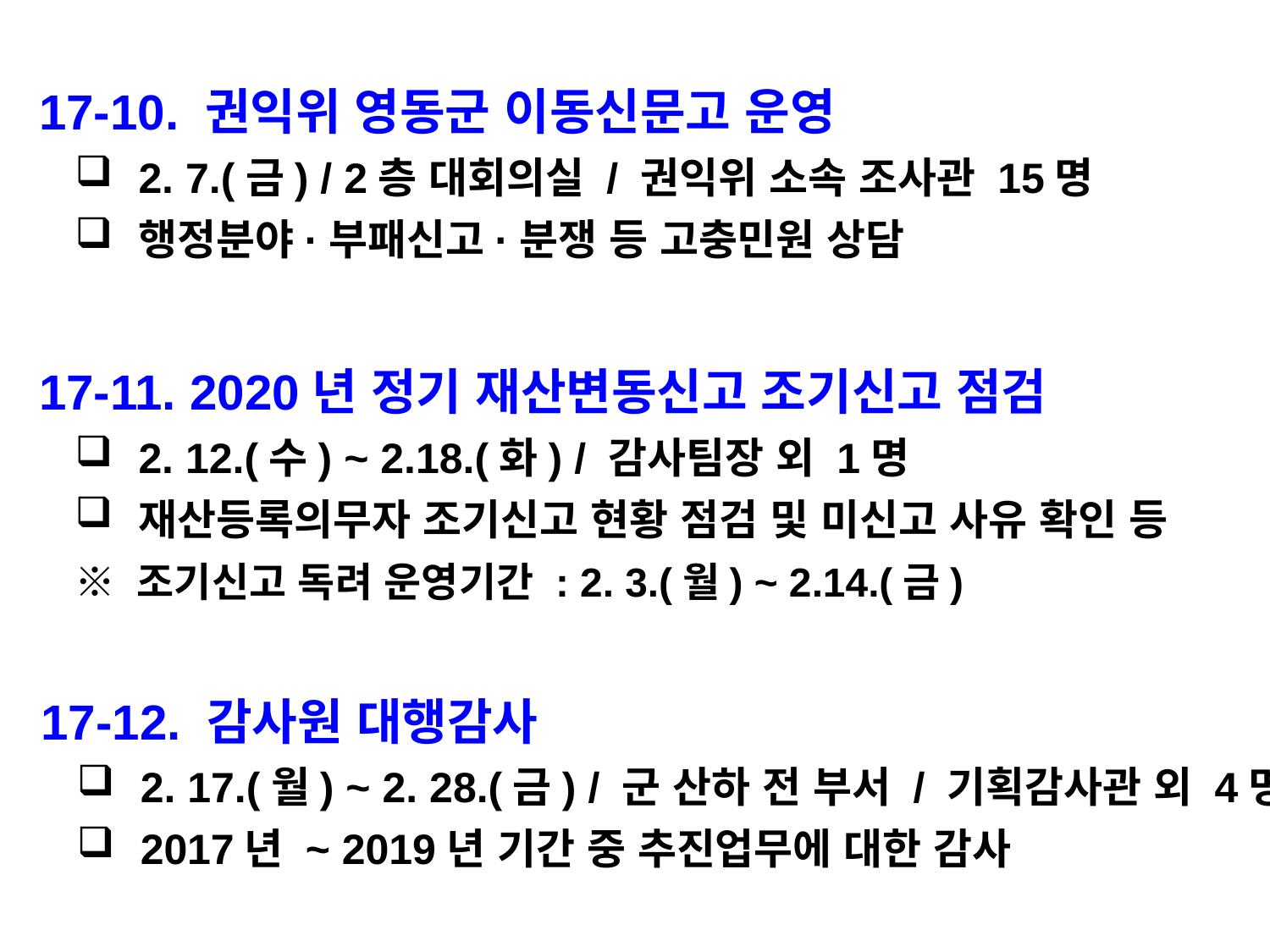

17-10. 권익위 영동군 이동신문고 운영
2. 7.(금) / 2층 대회의실 / 권익위 소속 조사관 15명
행정분야·부패신고·분쟁 등 고충민원 상담

  17-11. 2020년 정기 재산변동신고 조기신고 점검
2. 12.(수) ~ 2.18.(화) / 감사팀장 외 1명
재산등록의무자 조기신고 현황 점검 및 미신고 사유 확인 등
※ 조기신고 독려 운영기간 : 2. 3.(월) ~ 2.14.(금)

  17-12. 감사원 대행감사
2. 17.(월) ~ 2. 28.(금) / 군 산하 전 부서 / 기획감사관 외 4명
2017년 ~ 2019년 기간 중 추진업무에 대한 감사